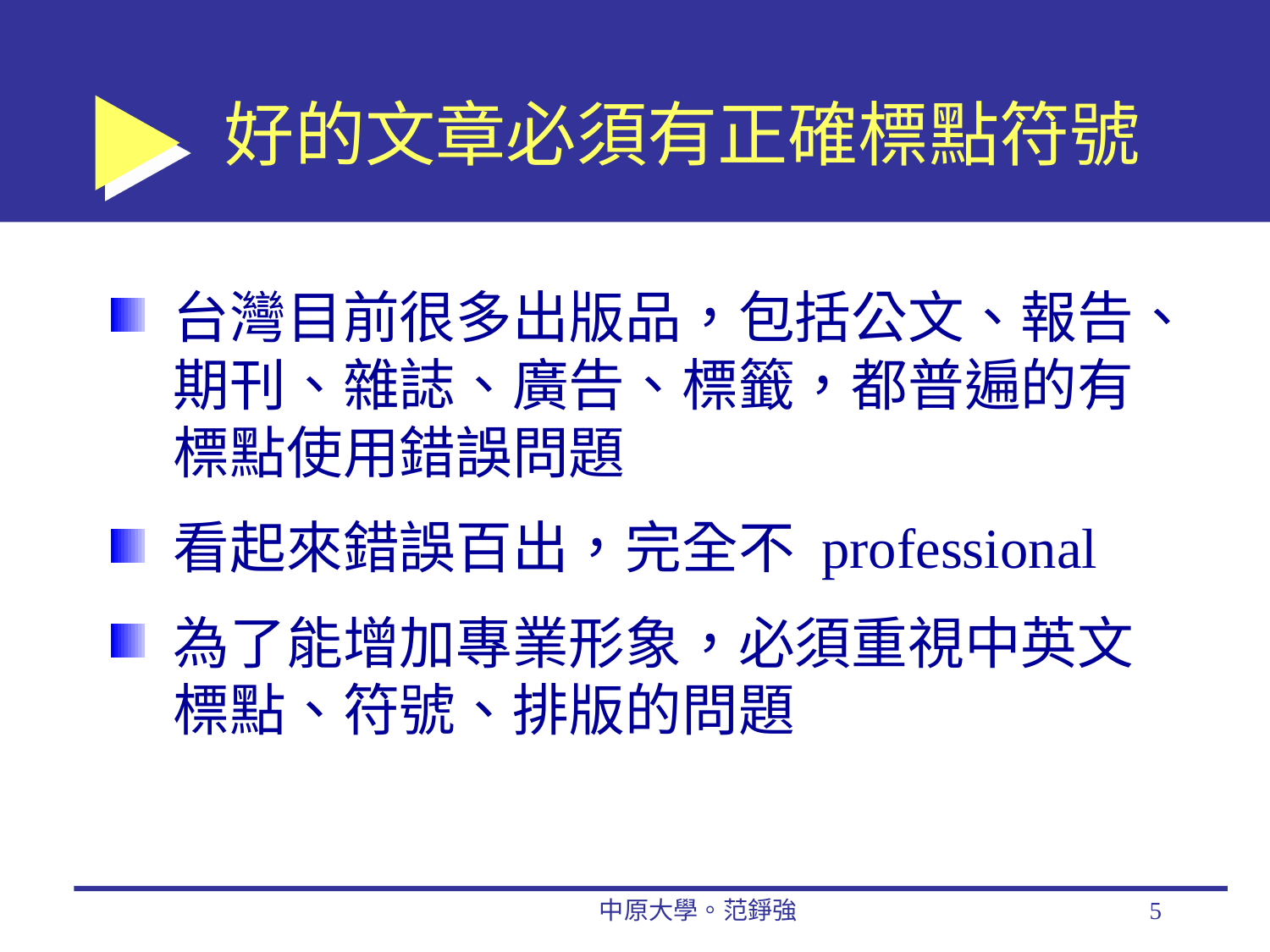

# 好的文章必須有正確標點符號
台灣目前很多出版品，包括公文、報告、期刊、雜誌、廣告、標籤，都普遍的有標點使用錯誤問題
看起來錯誤百出，完全不 professional
為了能增加專業形象，必須重視中英文標點、符號、排版的問題
中原大學。范錚強
5